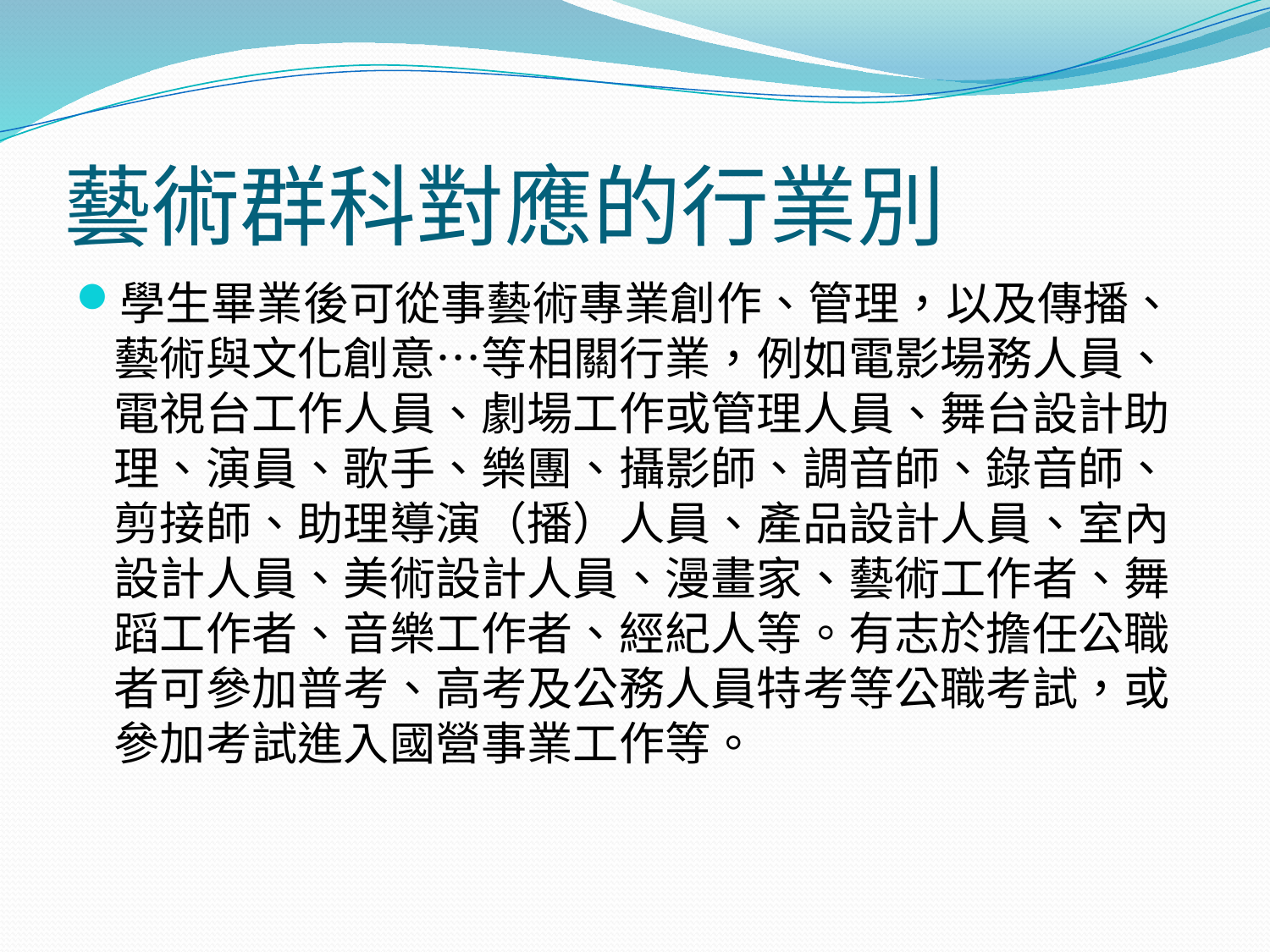

# 藝術群科對應的行業別
學生畢業後可從事藝術專業創作、管理，以及傳播、藝術與文化創意…等相關行業，例如電影場務人員、電視台工作人員、劇場工作或管理人員、舞台設計助理、演員、歌手、樂團、攝影師、調音師、錄音師、剪接師、助理導演（播）人員、產品設計人員、室內設計人員、美術設計人員、漫畫家、藝術工作者、舞蹈工作者、音樂工作者、經紀人等。有志於擔任公職者可參加普考、高考及公務人員特考等公職考試，或參加考試進入國營事業工作等。